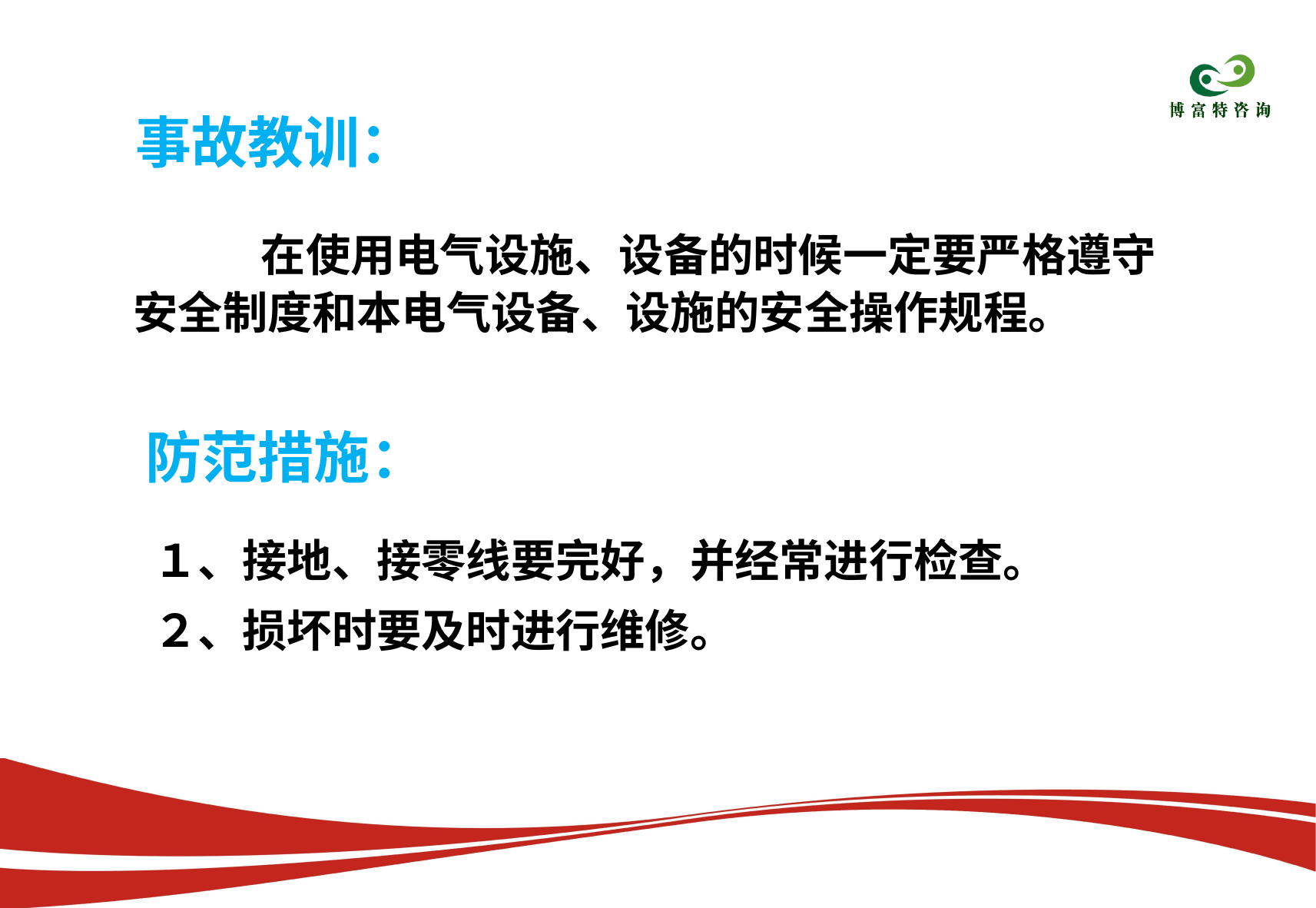

69
事故教训：
　　在使用电气设施、设备的时候一定要严格遵守安全制度和本电气设备、设施的安全操作规程。
防范措施：
１、接地、接零线要完好，并经常进行检查。
２、损坏时要及时进行维修。